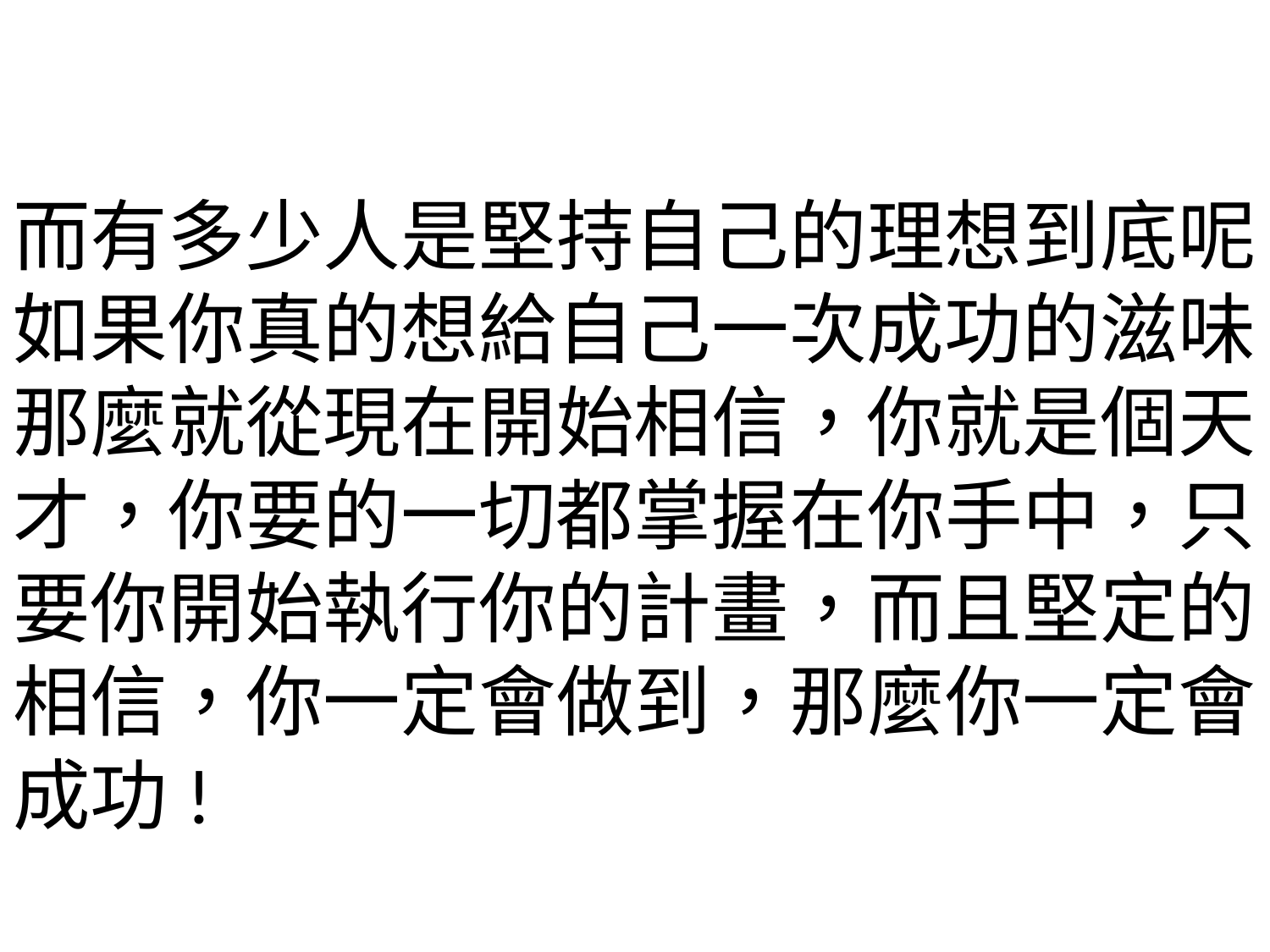

而有多少人是堅持自己的理想到底呢?如果你真的想給自己一次成功的滋味，那麼就從現在開始相信，你就是個天才，你要的一切都掌握在你手中，只要你開始執行你的計畫，而且堅定的相信，你一定會做到，那麼你一定會成功!